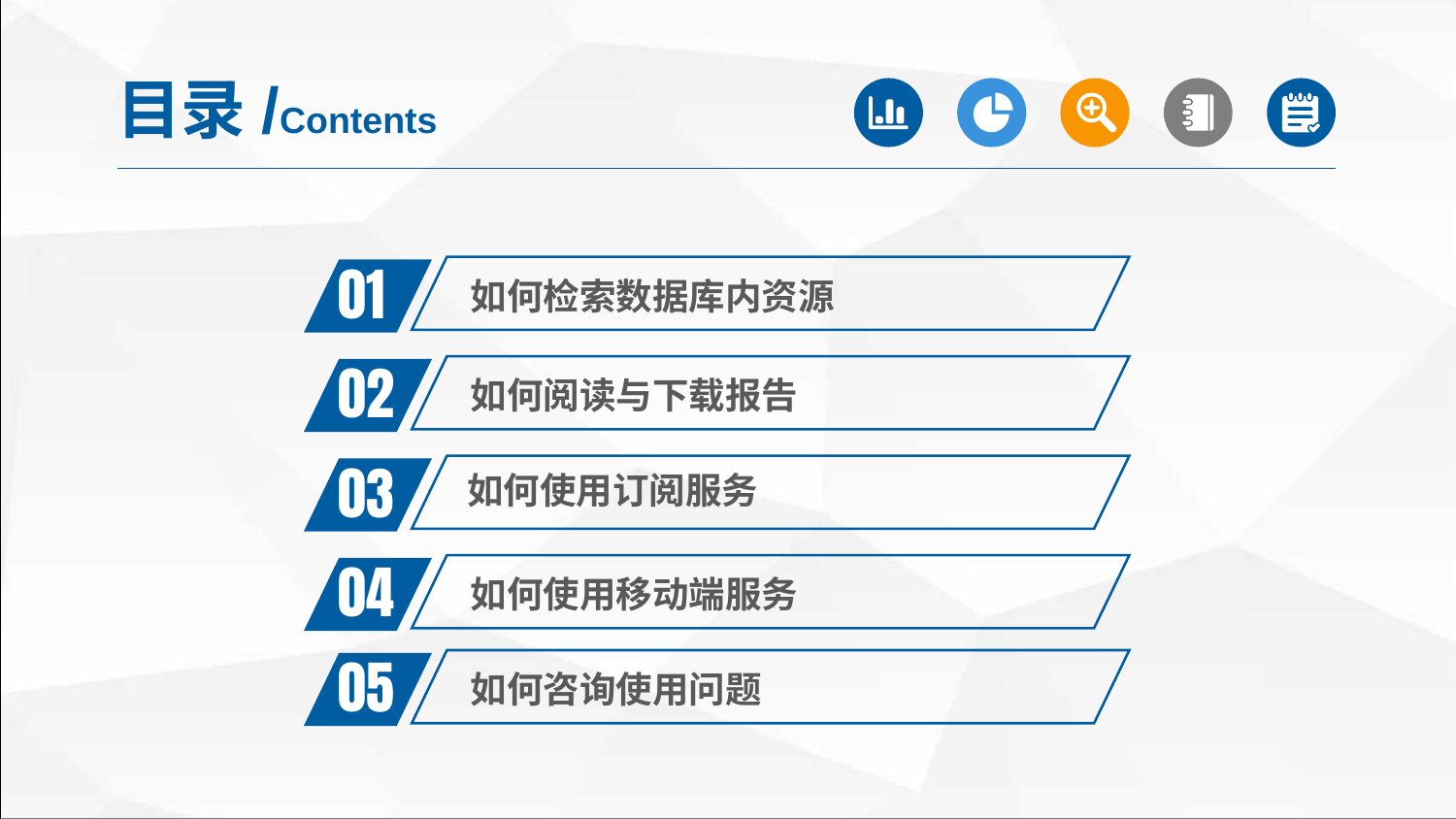

目录/Contents

01

如何检索数据库内资源
02

如何阅读与下载报告
03

如何使用订阅服务
04

如何使用移动端服务
05

如何咨询使用问题